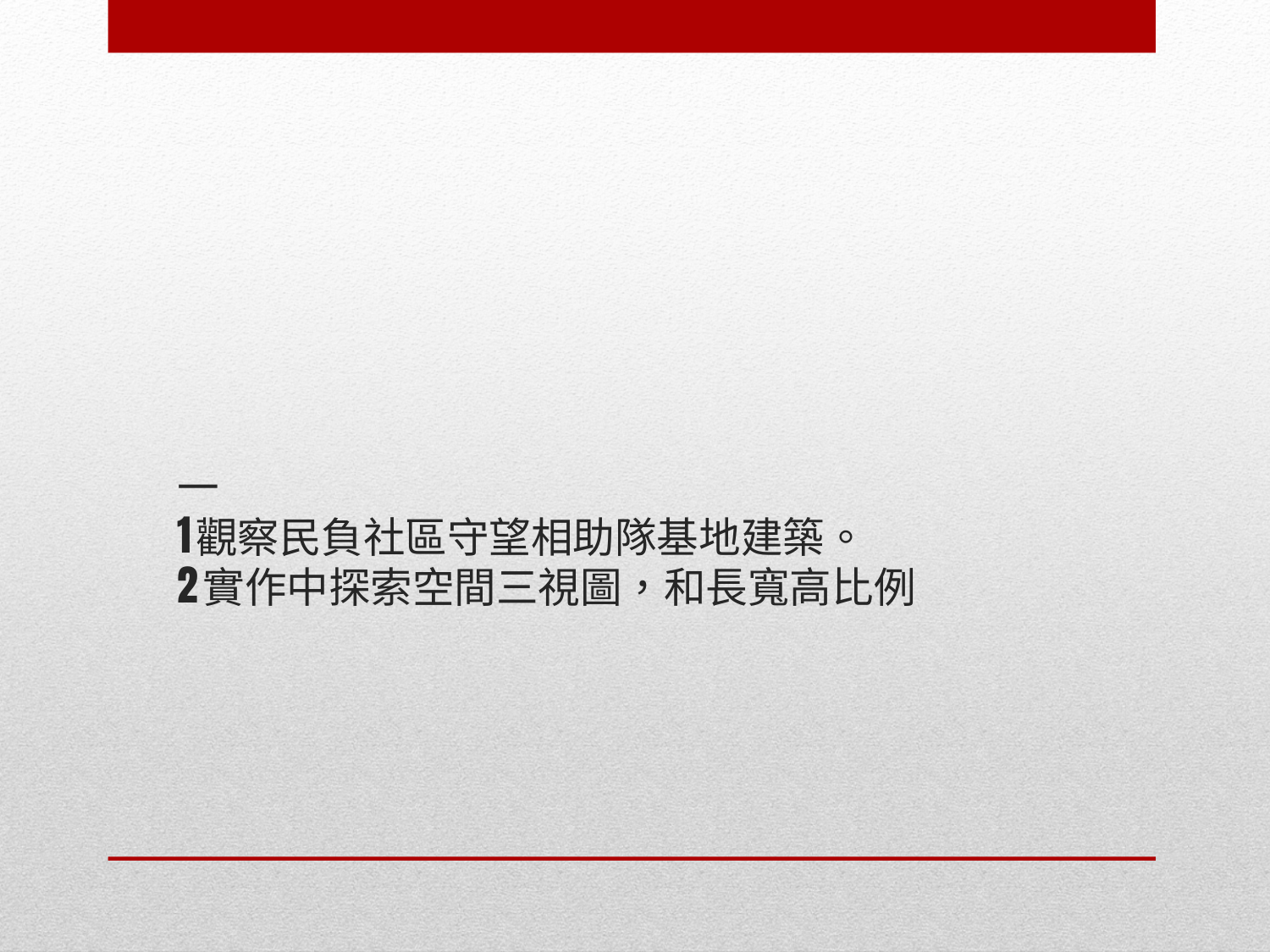

# 一 1觀察民負社區守望相助隊基地建築。 2實作中探索空間三視圖，和長寬高比例